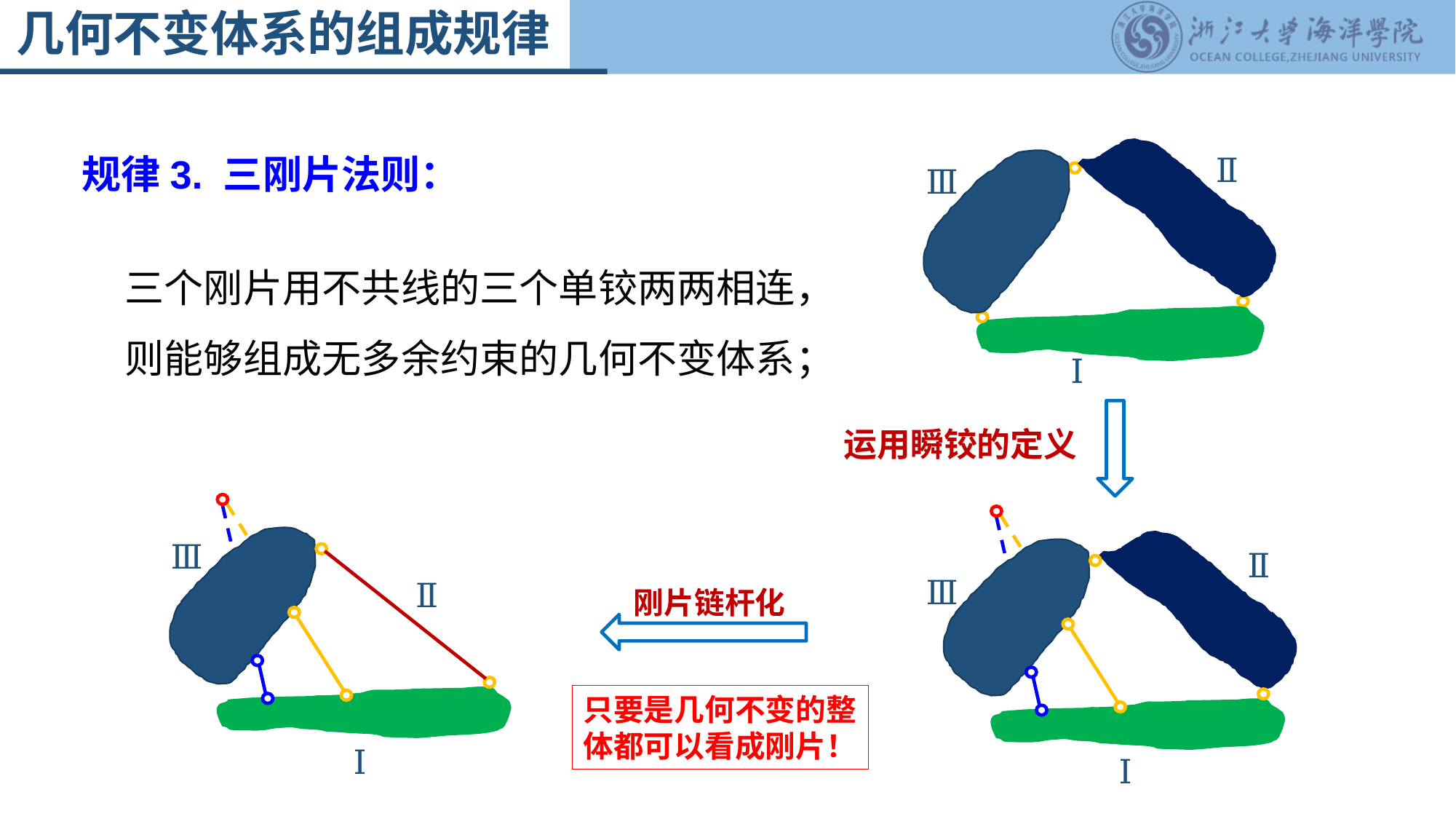

几何不变体系的组成规律
规律3. 三刚片法则：

三个刚片用不共线的三个单铰两两相连，则能够组成无多余约束的几何不变体系；

Ⅱ

Ⅲ

Ⅰ
运用瞬铰的定义

Ⅲ

Ⅱ

Ⅰ

Ⅱ

Ⅲ

Ⅰ
刚片链杆化

只要是几何不变的整体都可以看成刚片！